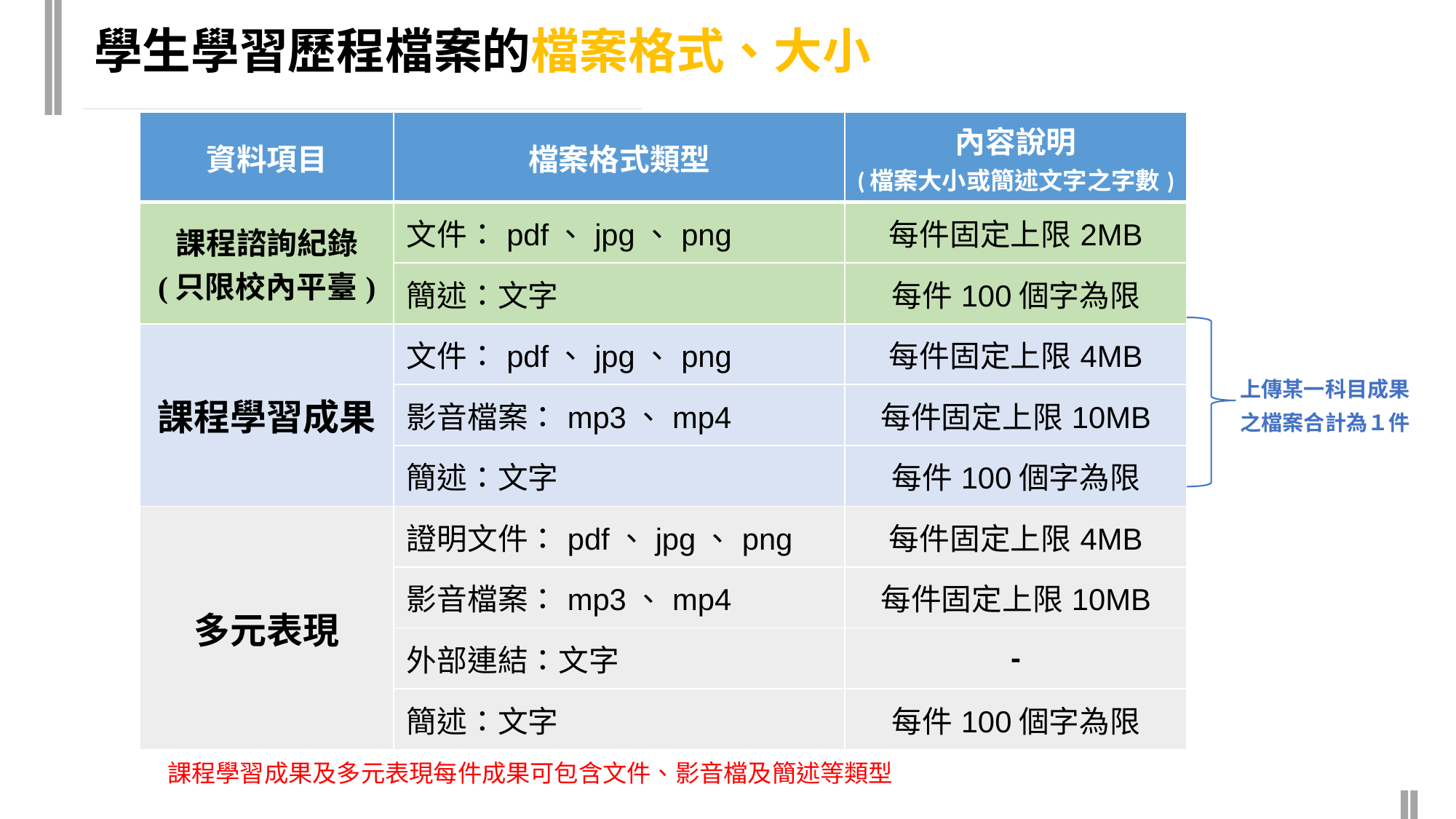

學生學習歷程檔案的檔案格式、大小
| 資料項目 | 檔案格式類型 | 內容說明 (檔案大小或簡述文字之字數) |
| --- | --- | --- |
| 課程諮詢紀錄 (只限校內平臺) | 文件：pdf、jpg、png | 每件固定上限2MB |
|  | 簡述：文字 | 每件100個字為限 |
| 課程學習成果 | 文件：pdf、jpg、png | 每件固定上限4MB |
|  | 影音檔案：mp3、mp4 | 每件固定上限10MB |
|  | 簡述：文字 | 每件100個字為限 |
| 多元表現 | 證明文件：pdf、jpg、png | 每件固定上限4MB |
|  | 影音檔案：mp3、mp4 | 每件固定上限10MB |
|  | 外部連結：文字 | - |
|  | 簡述：文字 | 每件100個字為限 |

上傳某一科目成果之檔案合計為１件
課程學習成果及多元表現每件成果可包含文件、影音檔及簡述等類型